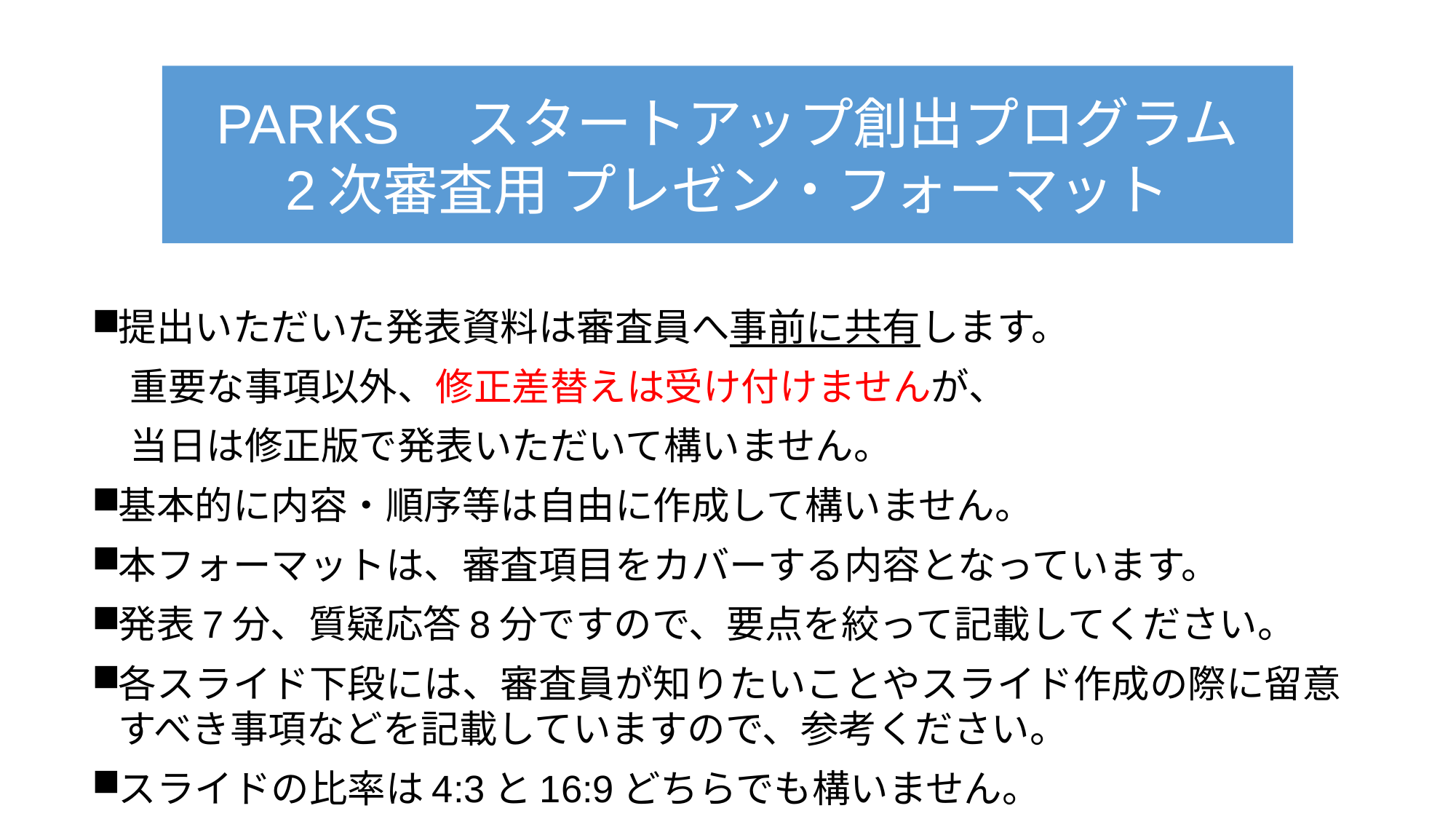

# PARKS　スタートアップ創出プログラム 2次審査用 プレゼン・フォーマット
提出いただいた発表資料は審査員へ事前に共有します。
　重要な事項以外、修正差替えは受け付けませんが、
　当日は修正版で発表いただいて構いません。
基本的に内容・順序等は自由に作成して構いません。
本フォーマットは、審査項目をカバーする内容となっています。
発表7分、質疑応答8分ですので、要点を絞って記載してください。
各スライド下段には、審査員が知りたいことやスライド作成の際に留意すべき事項などを記載していますので、参考ください。
スライドの比率は4:3と16:9どちらでも構いません。